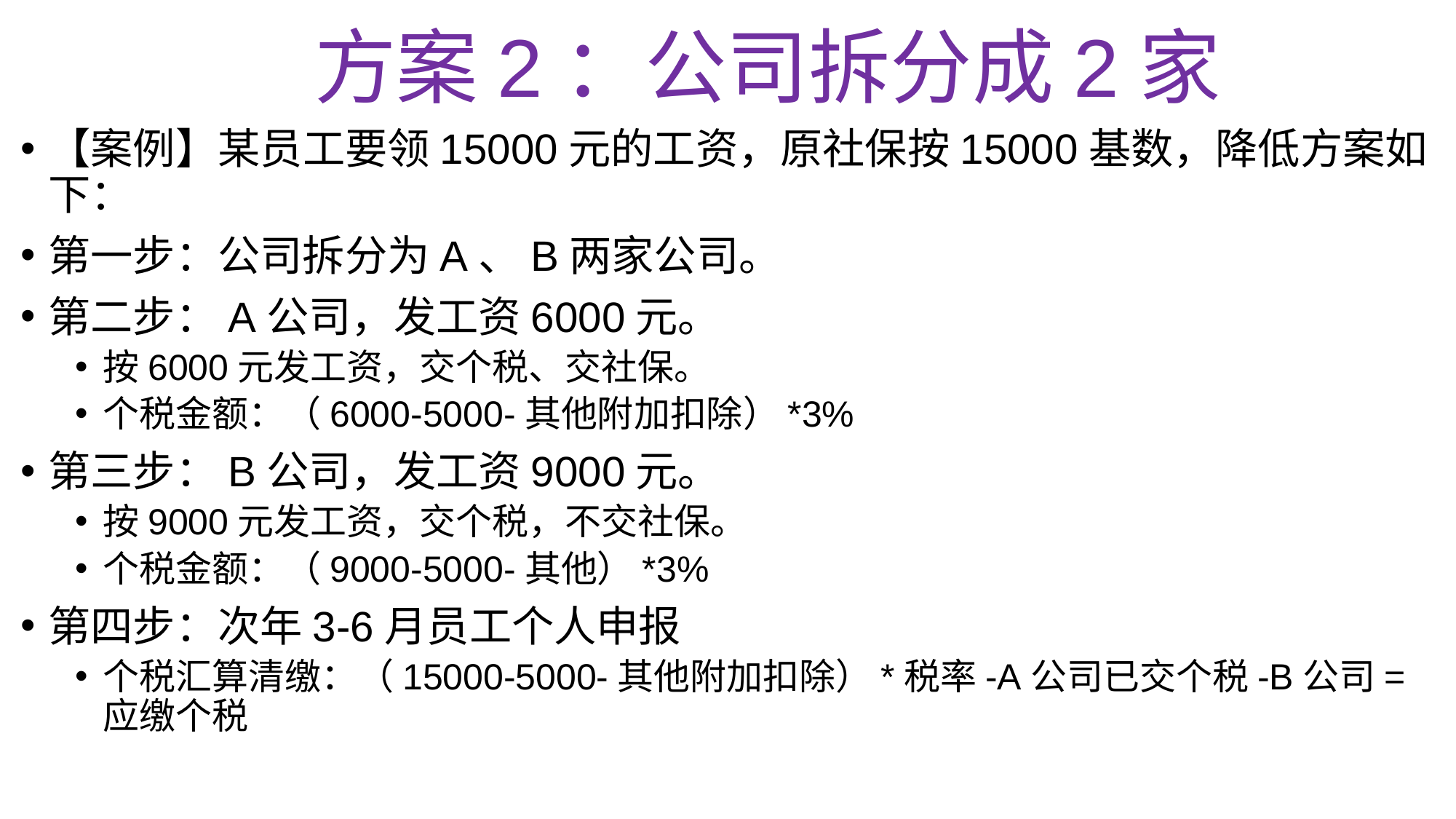

# 方案2：公司拆分成2家
【案例】某员工要领15000元的工资，原社保按15000基数，降低方案如下：
第一步：公司拆分为A、B两家公司。
第二步：A公司，发工资6000元。
按6000元发工资，交个税、交社保。
个税金额：（6000-5000-其他附加扣除）*3%
第三步：B公司，发工资9000元。
按9000元发工资，交个税，不交社保。
个税金额：（9000-5000-其他）*3%
第四步：次年3-6月员工个人申报
个税汇算清缴：（15000-5000-其他附加扣除）*税率-A公司已交个税-B公司=应缴个税